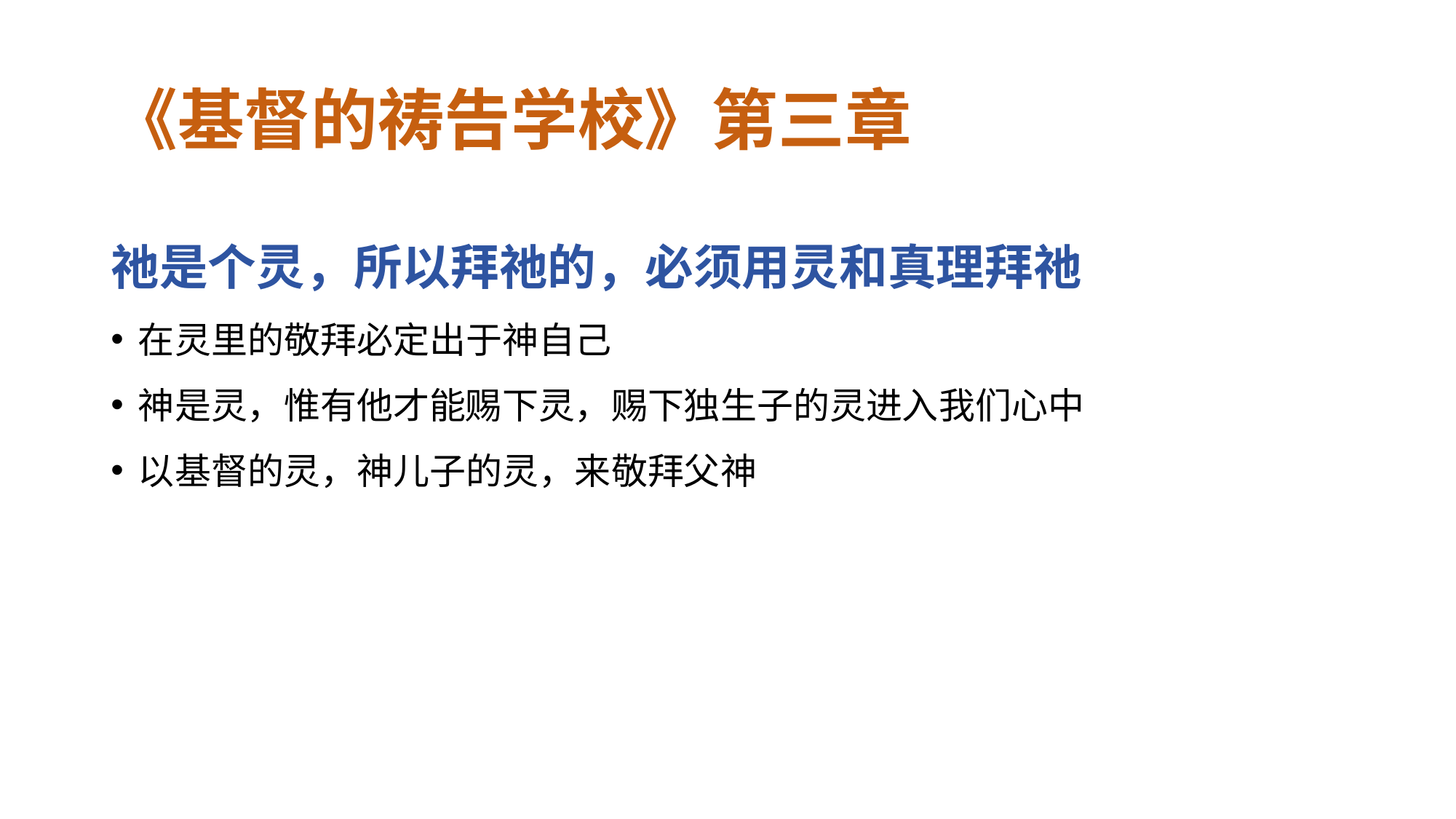

# 《基督的祷告学校》第三章
祂是个灵，所以拜祂的，必须用灵和真理拜祂
在灵里的敬拜必定出于神自己
神是灵，惟有他才能赐下灵，赐下独生子的灵进入我们心中
以基督的灵，神儿子的灵，来敬拜父神